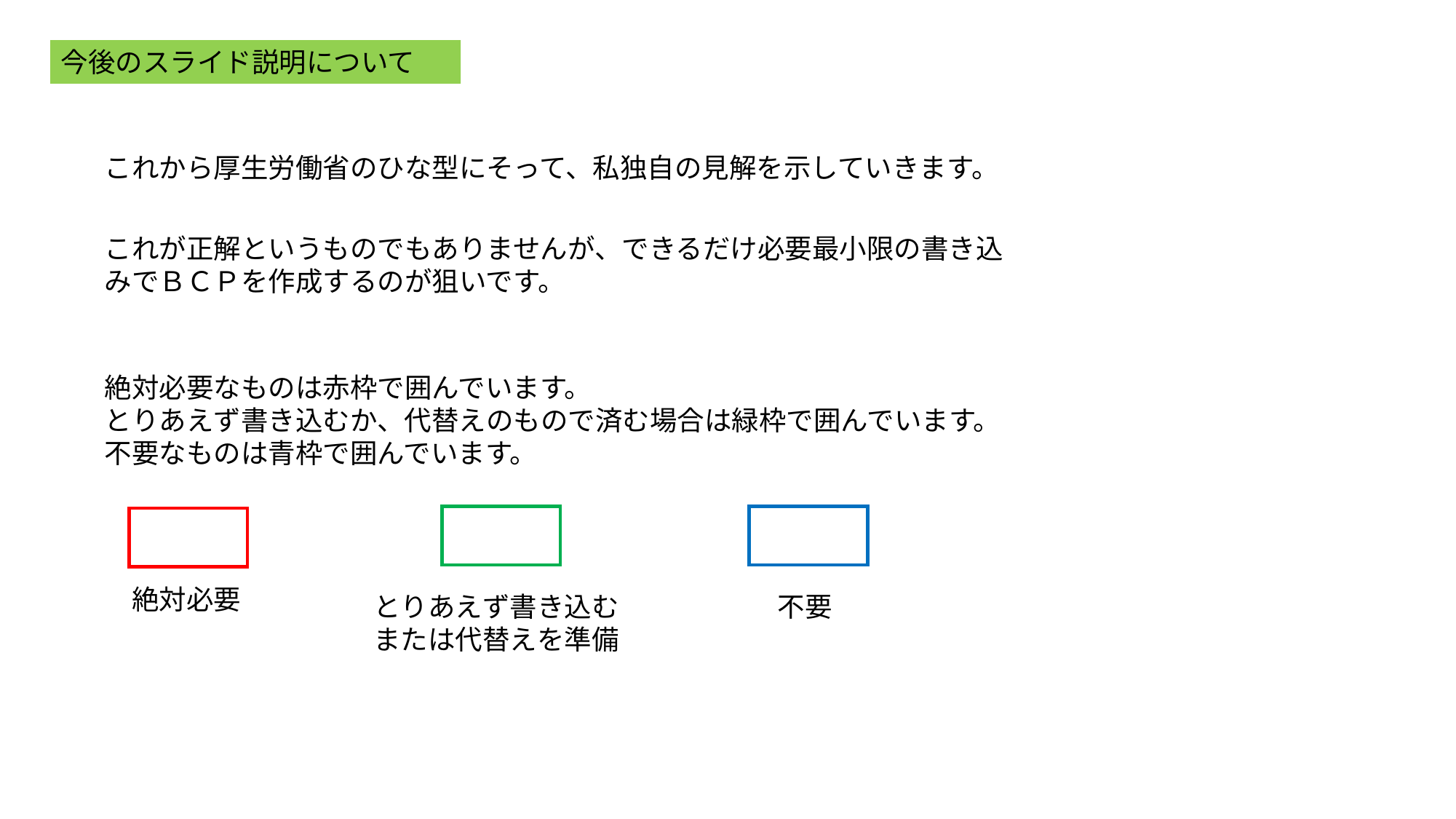

今後のスライド説明について
これから厚生労働省のひな型にそって、私独自の見解を示していきます。
これが正解というものでもありませんが、できるだけ必要最小限の書き込みでＢＣＰを作成するのが狙いです。
絶対必要なものは赤枠で囲んでいます。
とりあえず書き込むか、代替えのもので済む場合は緑枠で囲んでいます。
不要なものは青枠で囲んでいます。

絶対必要
とりあえず書き込むまたは代替えを準備
不要